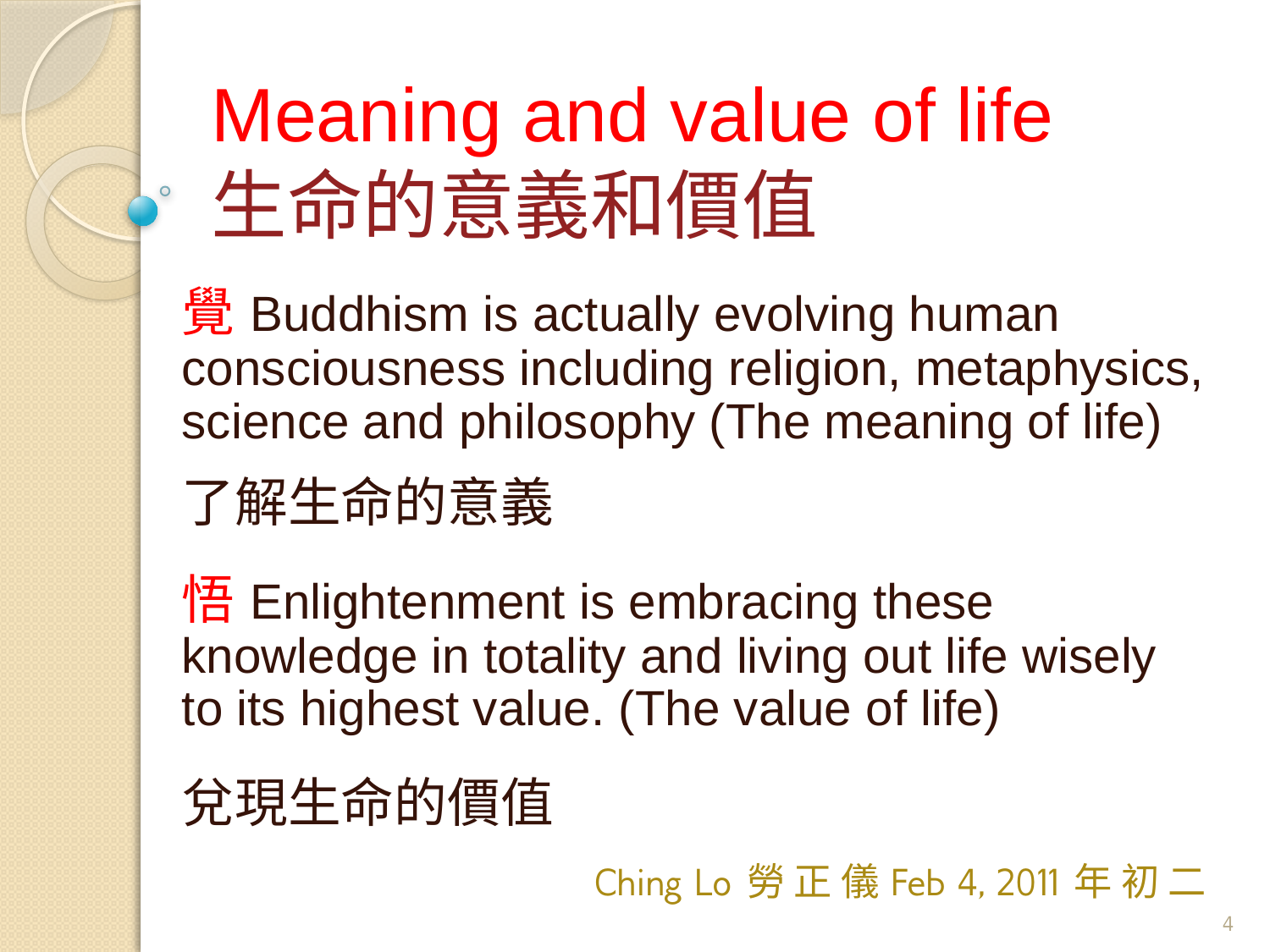

# Meaning and value of life 生命的意義和價值
覺 Buddhism is actually evolving human consciousness including religion, metaphysics, science and philosophy (The meaning of life)
了解生命的意義
悟 Enlightenment is embracing these knowledge in totality and living out life wisely to its highest value. (The value of life)
兌現生命的價值
Ching Lo 勞 正 儀 Feb 4, 2011 年 初 二

4